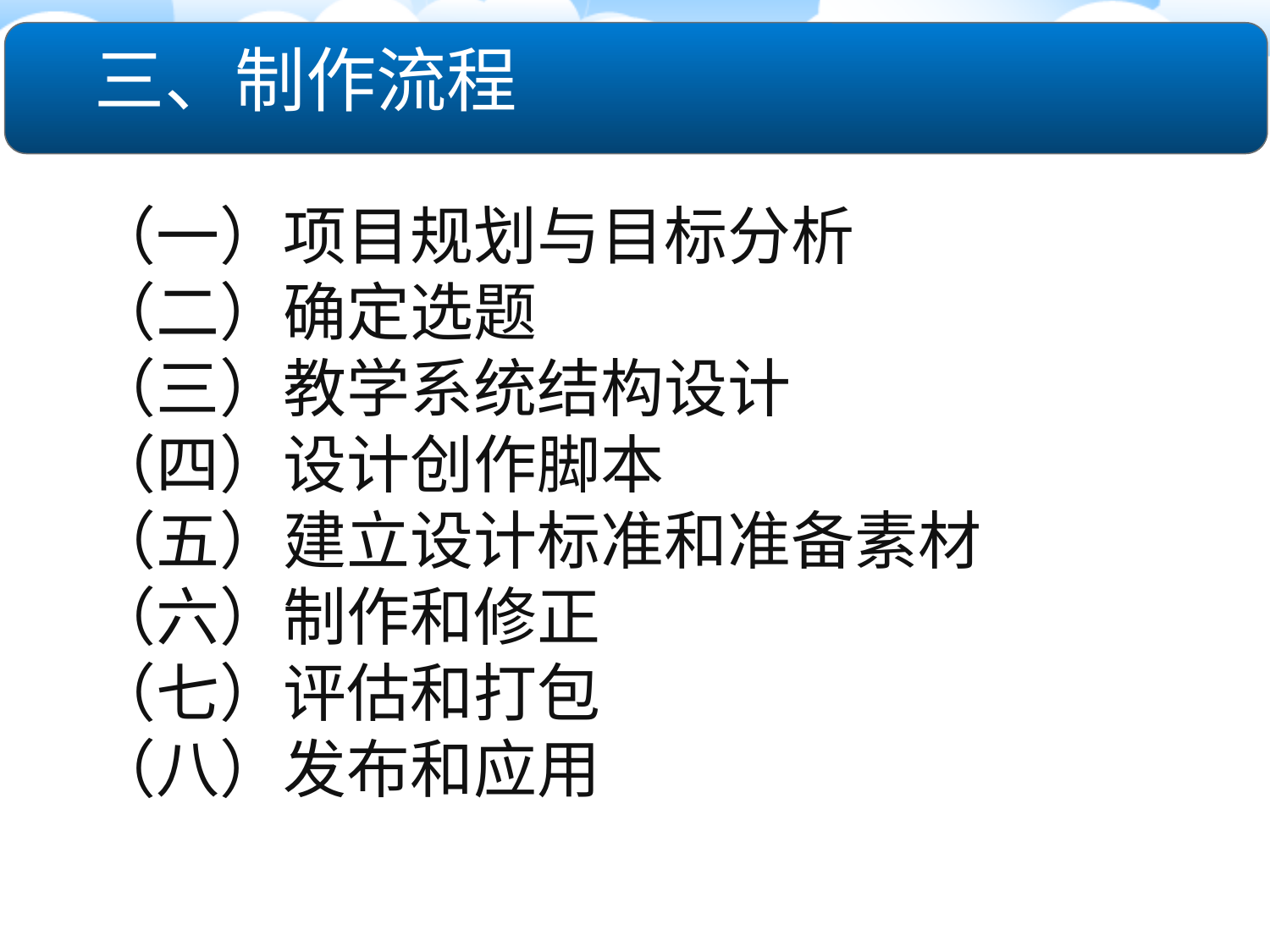

三、制作流程
 （一）项目规划与目标分析
 （二）确定选题
 （三）教学系统结构设计
 （四）设计创作脚本
 （五）建立设计标准和准备素材
 （六）制作和修正
 （七）评估和打包
 （八）发布和应用